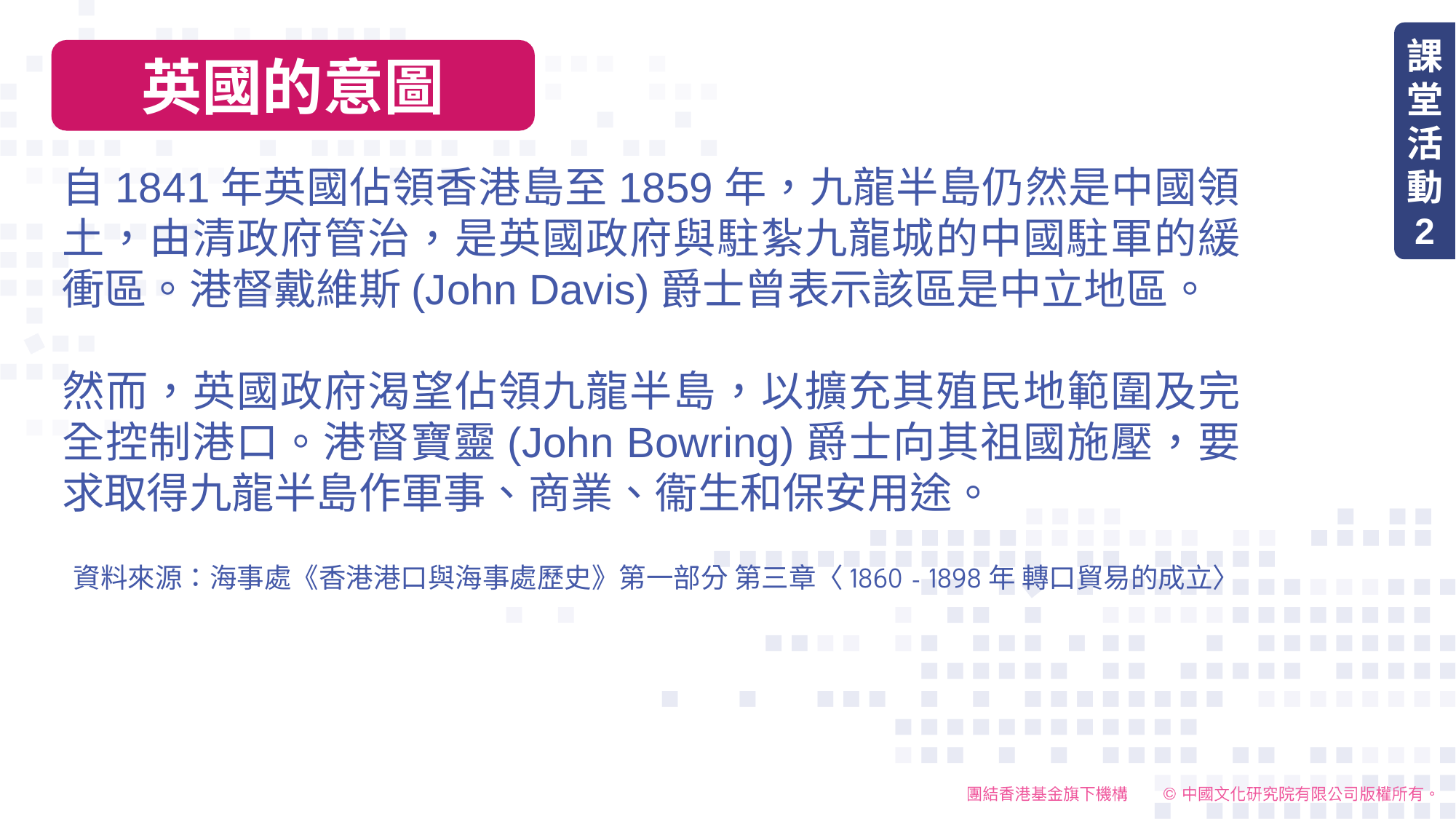

課堂活動
2

英國的意圖
自1841年英國佔領香港島至1859年，九龍半島仍然是中國領土，由清政府管治，是英國政府與駐紮九龍城的中國駐軍的緩衝區。港督戴維斯(John Davis)爵士曾表示該區是中立地區。

然而，英國政府渴望佔領九龍半島，以擴充其殖民地範圍及完全控制港口。港督寶靈(John Bowring)爵士向其祖國施壓，要求取得九龍半島作軍事、商業、衞生和保安用途。

資料來源：海事處《香港港口與海事處歷史》第一部分 第三章〈1860 - 1898年 轉口貿易的成立〉